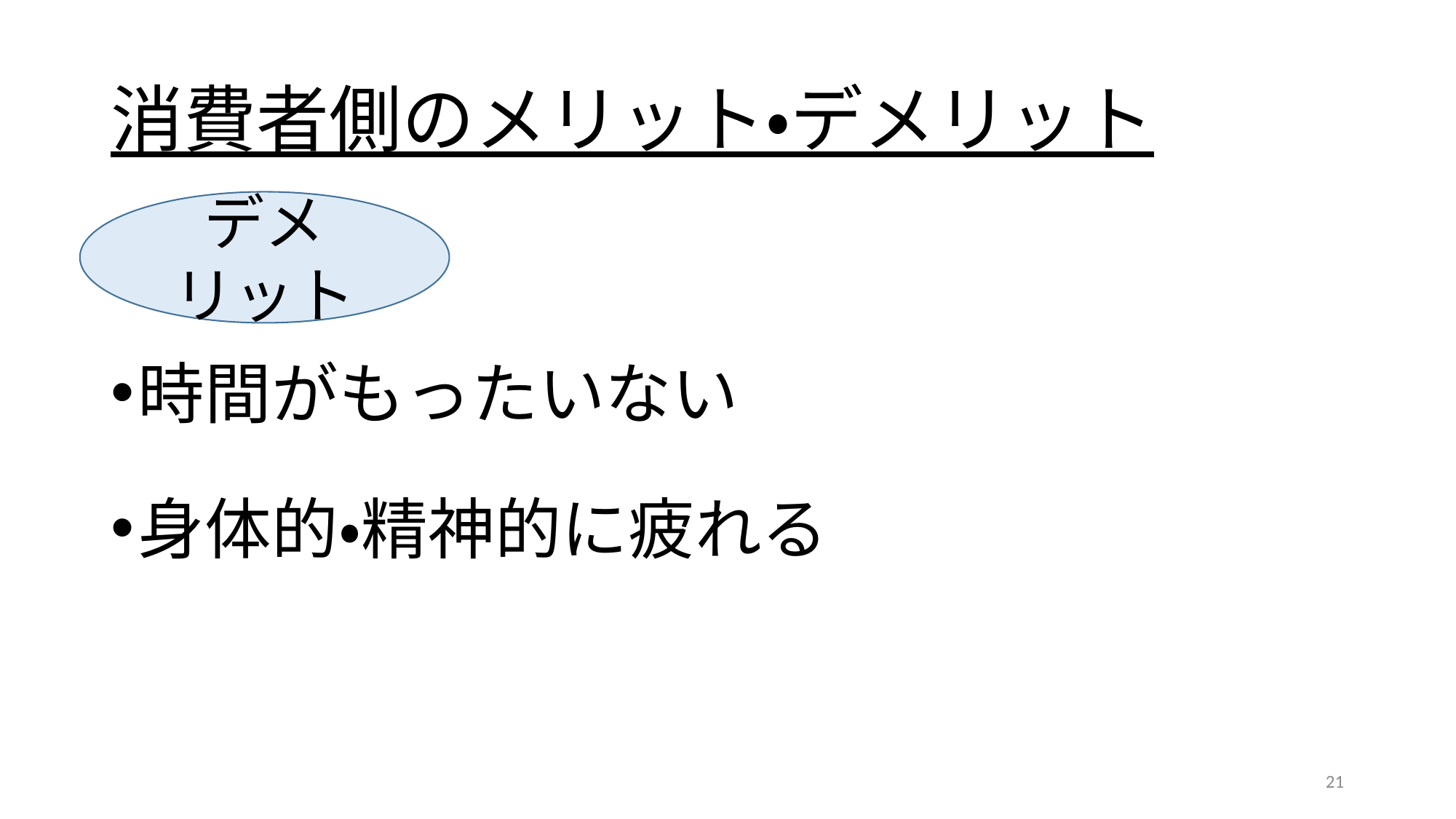

# 消費者側のメリット・デメリット
デメリット

時間がもったいない
身体的・精神的に疲れる
21